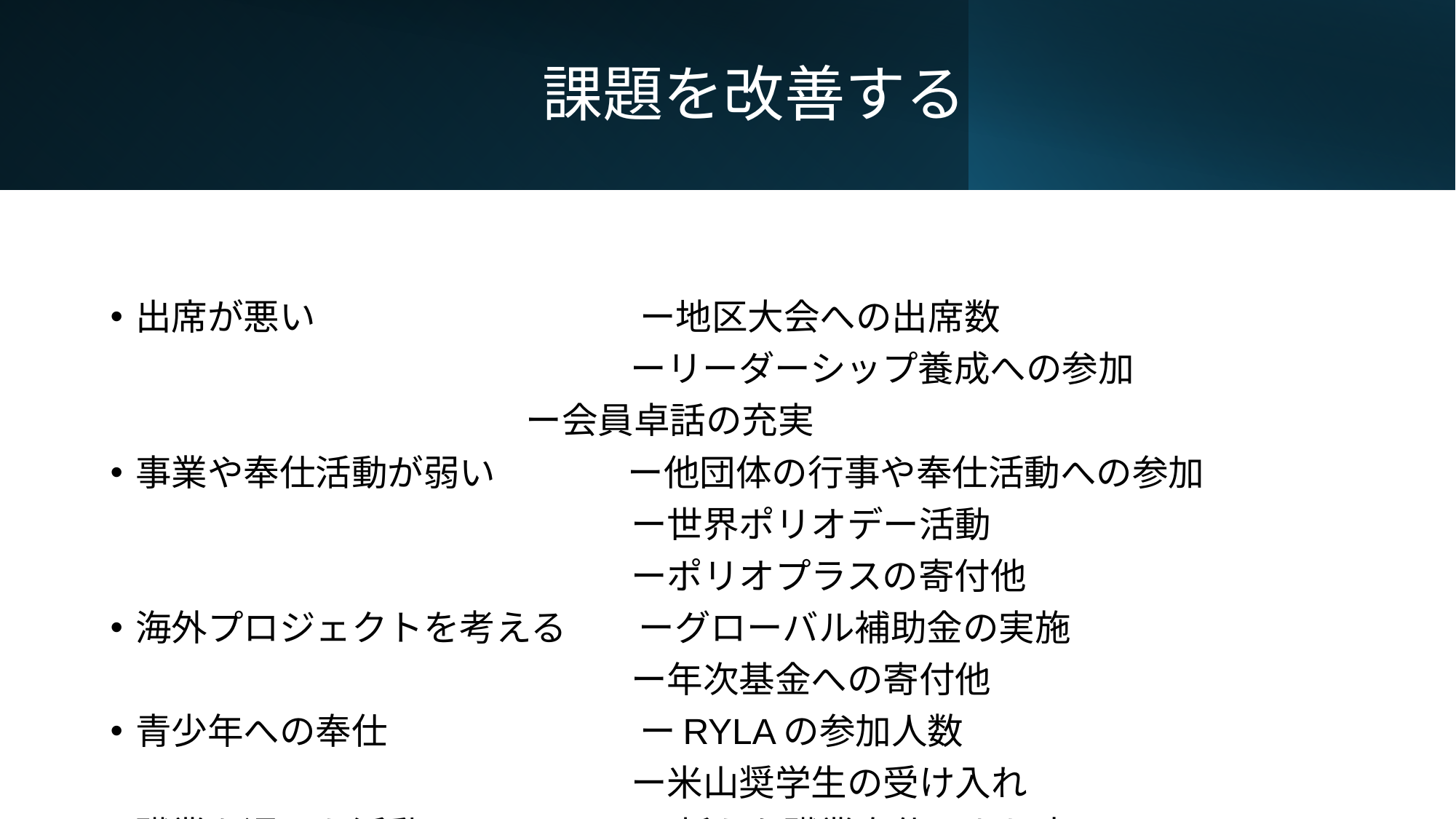

# 課題を改善する
出席が悪い　　　　　　　　　ー地区大会への出席数
　　　　　　　　　　　　　　  ーリーダーシップ養成への参加
                                                   ー会員卓話の充実
事業や奉仕活動が弱い　　　   ー他団体の行事や奉仕活動への参加
　　　　　　　　　　　　　　  ー世界ポリオデー活動
　　　　　　　　　　　　　　  ーポリオプラスの寄付他
海外プロジェクトを考える　　ーグローバル補助金の実施
　　　　　　　　　　　　　　  ー年次基金への寄付他
青少年への奉仕　　　　　　　ーRYLAの参加人数
　　　　　　　　　　　　　　  ー米山奨学生の受け入れ
職業を通じた活動　　　　　　ー新たな職業奉仕のあり方